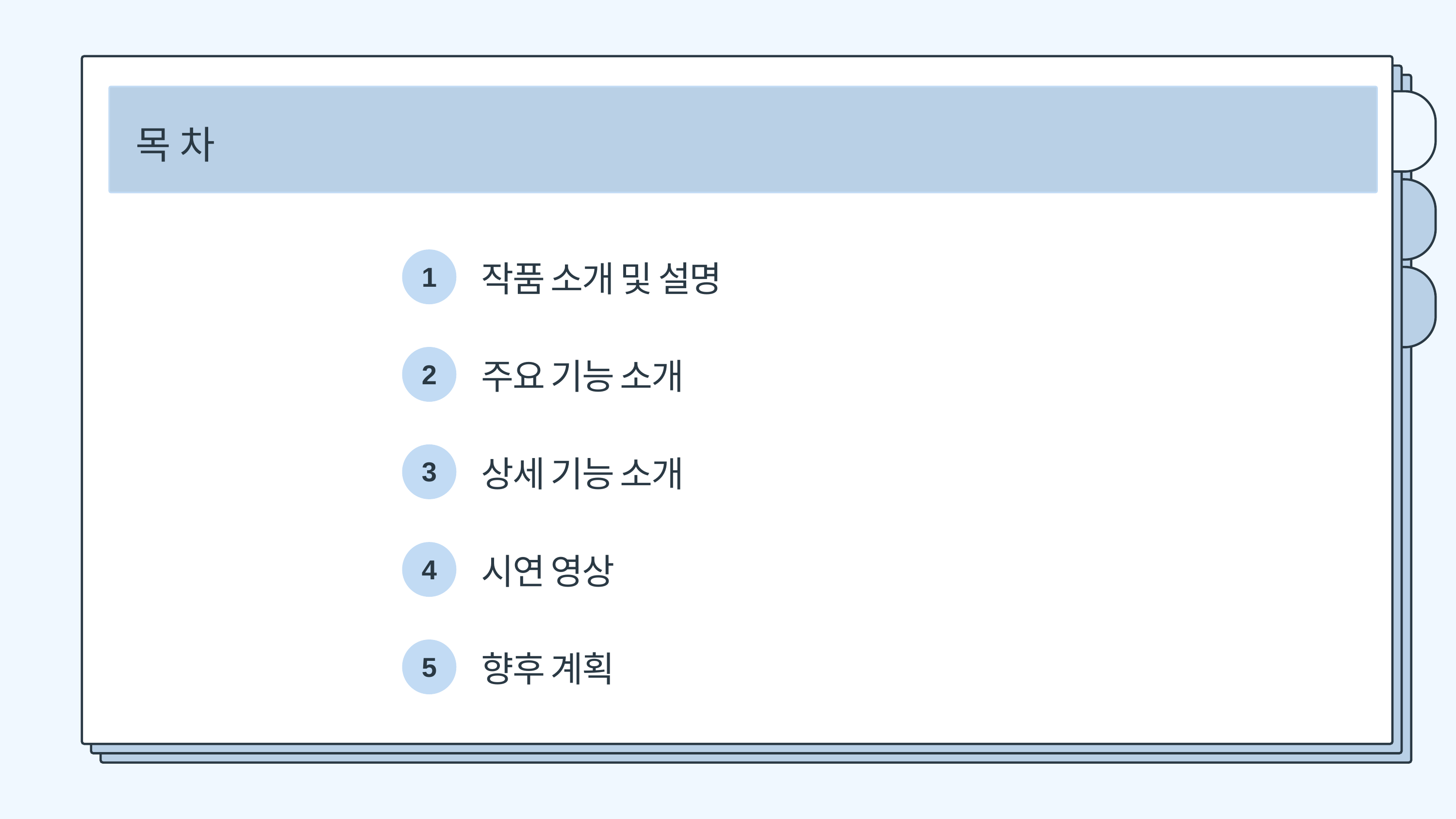

목 차

1
작품 소개 및 설명

2
주요 기능 소개

3
상세 기능 소개

4
시연 영상

5
향후 계획